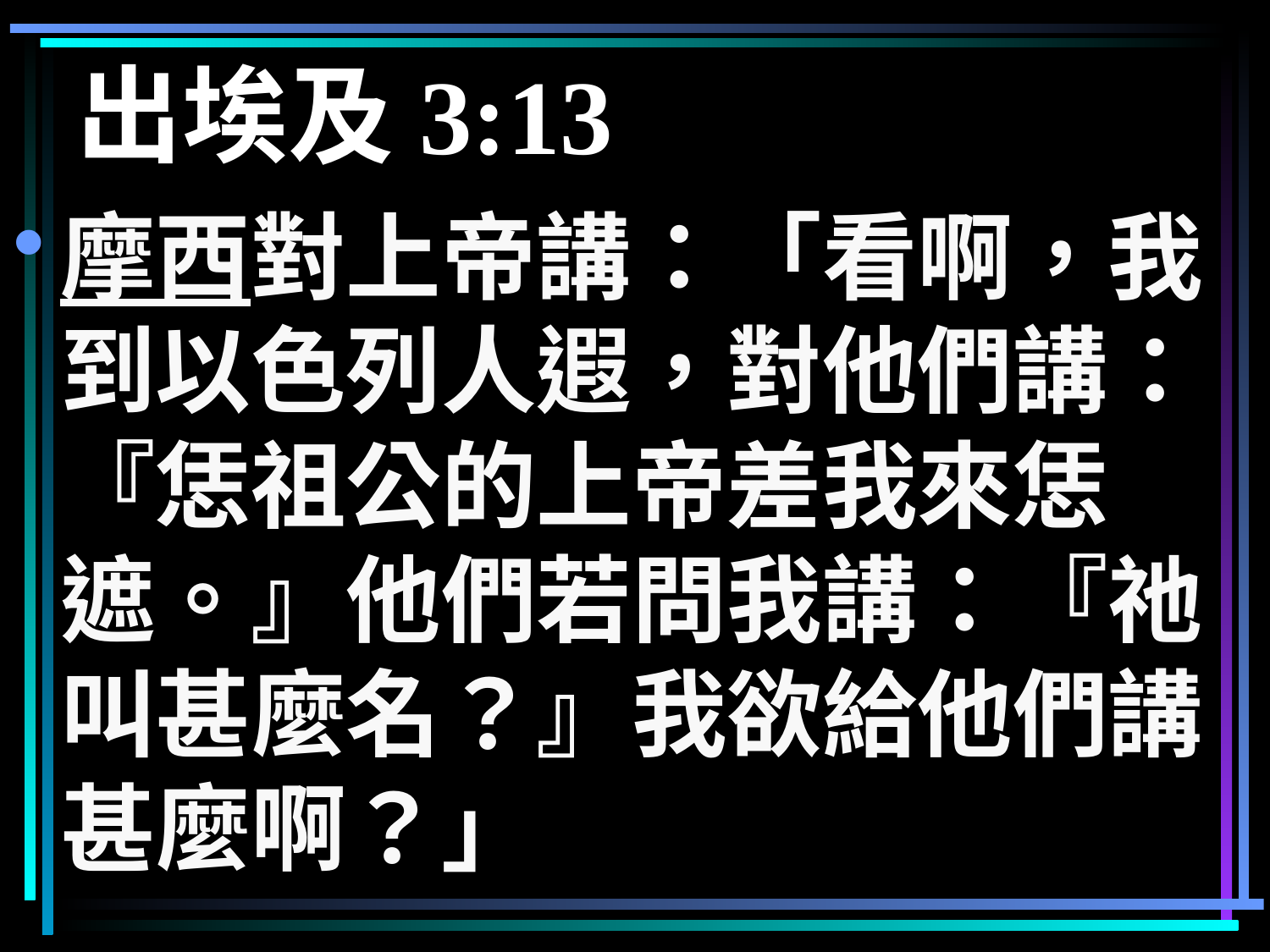

# 出埃及3:13
摩西對上帝講：「看啊，我到以色列人遐，對他們講：『恁祖公的上帝差我來恁遮。』他們若問我講：『祂叫甚麼名？』我欲給他們講甚麼啊？」